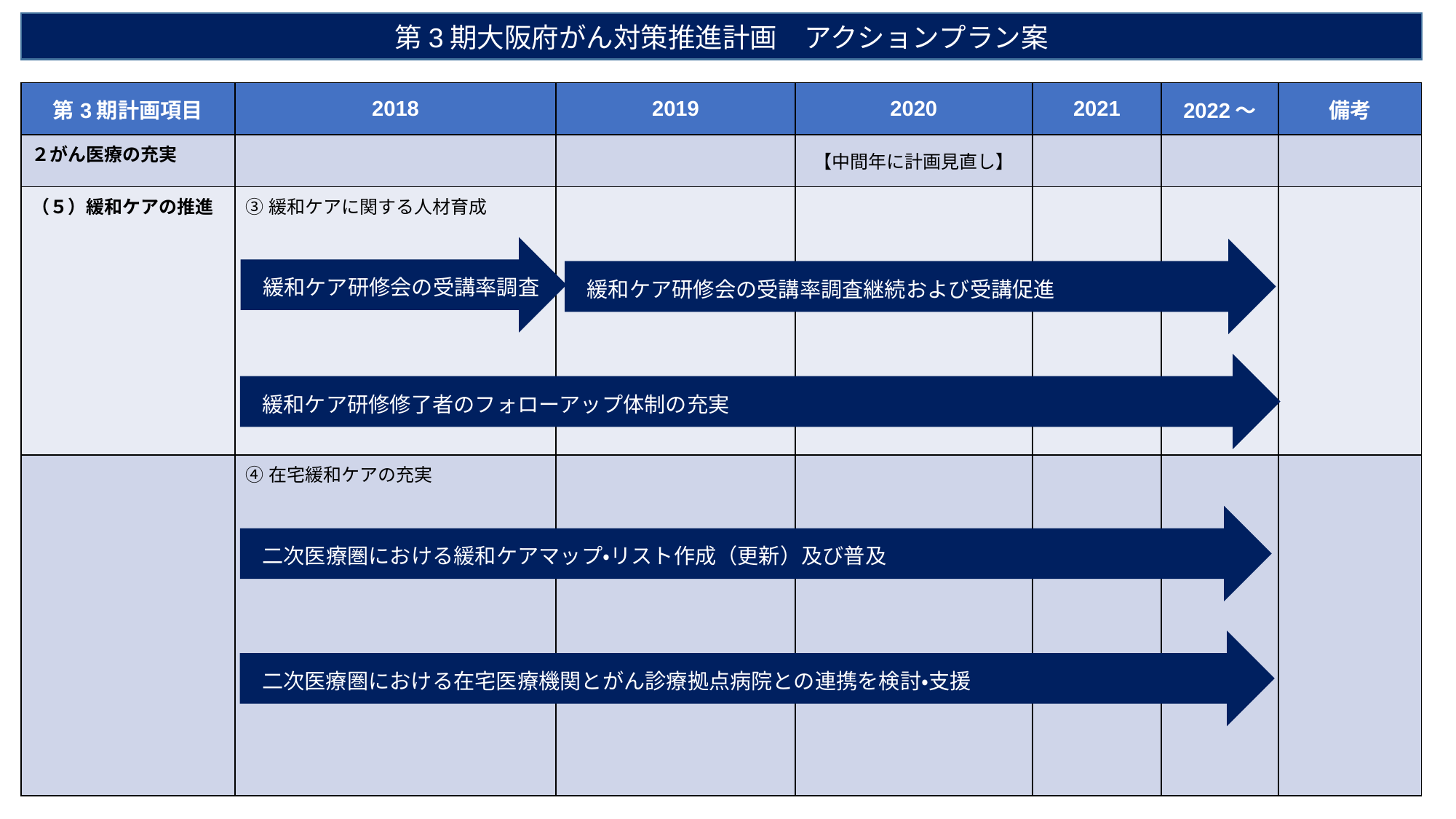

第3期大阪府がん対策推進計画　アクションプラン案
| 第3期計画項目 | 2018 | 2019 | 2020 | 2021 | 2022～ | 備考 |
| --- | --- | --- | --- | --- | --- | --- |
| ２がん医療の充実 |  |  | 【中間年に計画見直し】 |  |  |  |
| （５）緩和ケアの推進 | ③緩和ケアに関する人材育成 |  |  |  |  |  |
|  | ④在宅緩和ケアの充実 |  |  |  |  |  |
緩和ケア研修会の受講率調査
緩和ケア研修会の受講率調査継続および受講促進
緩和ケア研修修了者のフォローアップ体制の充実
二次医療圏における緩和ケアマップ・リスト作成（更新）及び普及
二次医療圏における在宅医療機関とがん診療拠点病院との連携を検討・支援